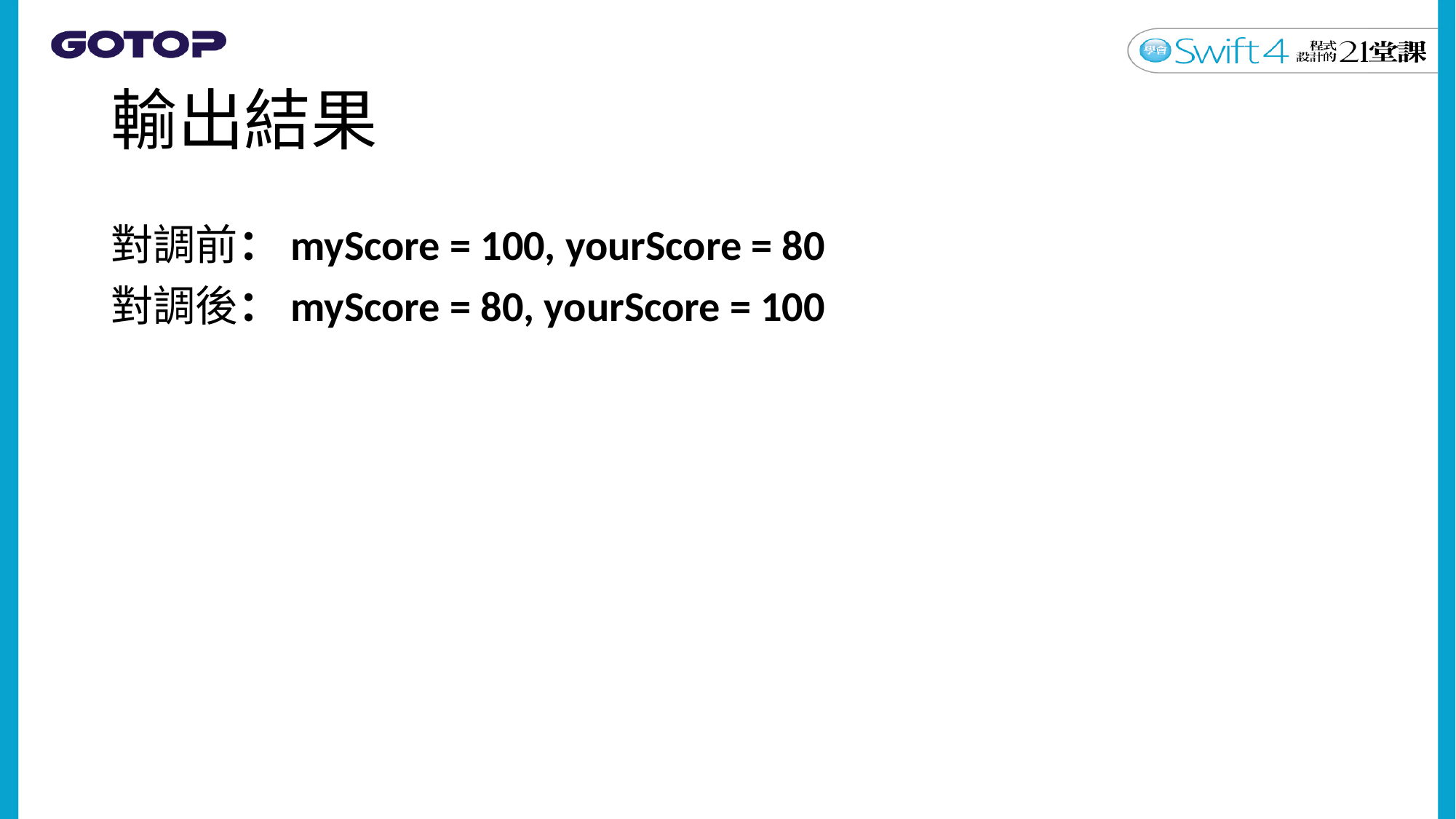

# 輸出結果
對調前：myScore = 100, yourScore = 80
對調後：myScore = 80, yourScore = 100